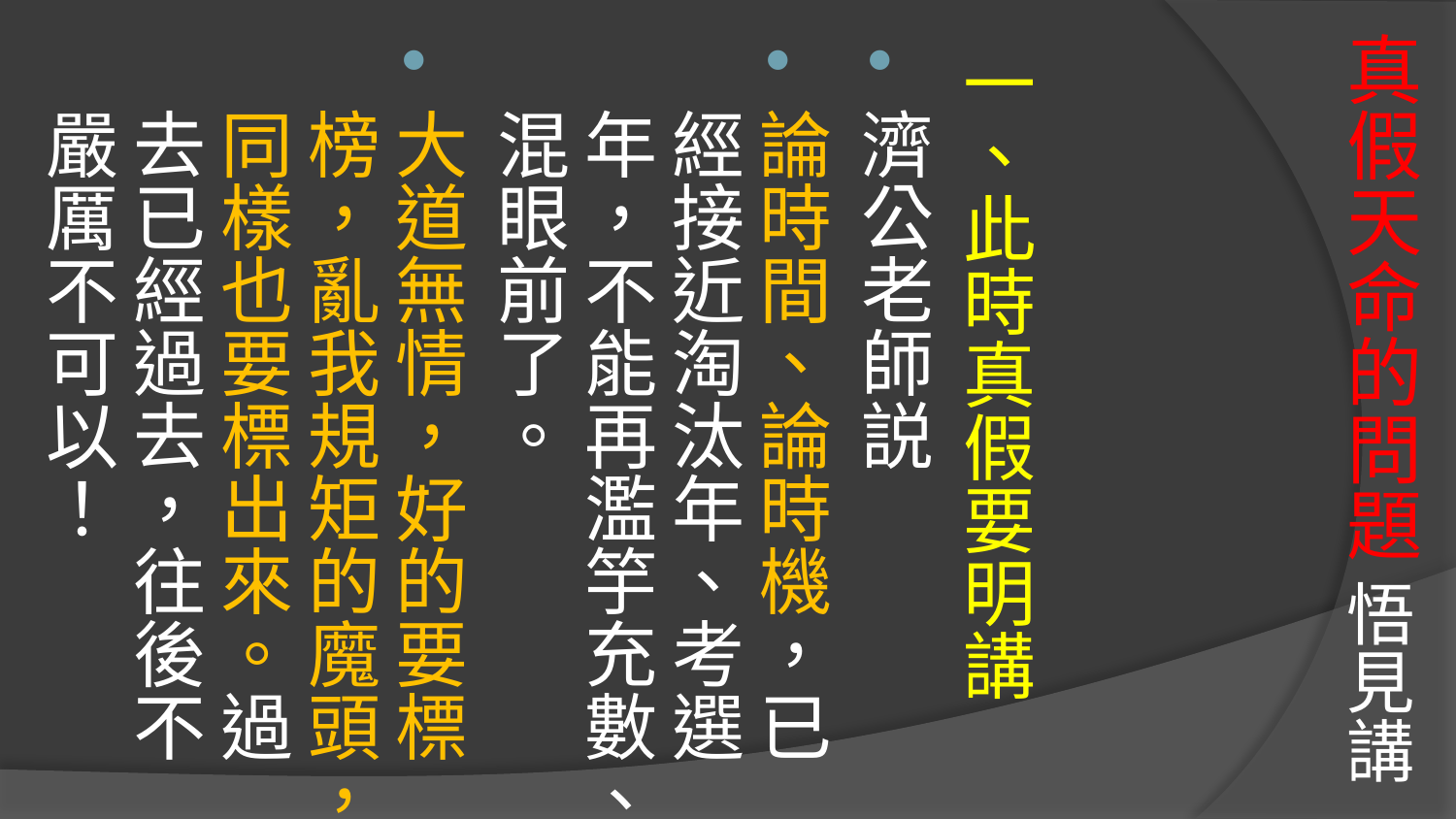

# 真假天命的問題 悟見講
一、此時真假要明講
濟公老師説
論時間、論時機，已經接近淘汰年、考選年，不能再濫竽充數、混眼前了。
大道無情，好的要標榜，亂我規矩的魔頭，同樣也要標出來。過去已經過去，往後不嚴厲不可以！